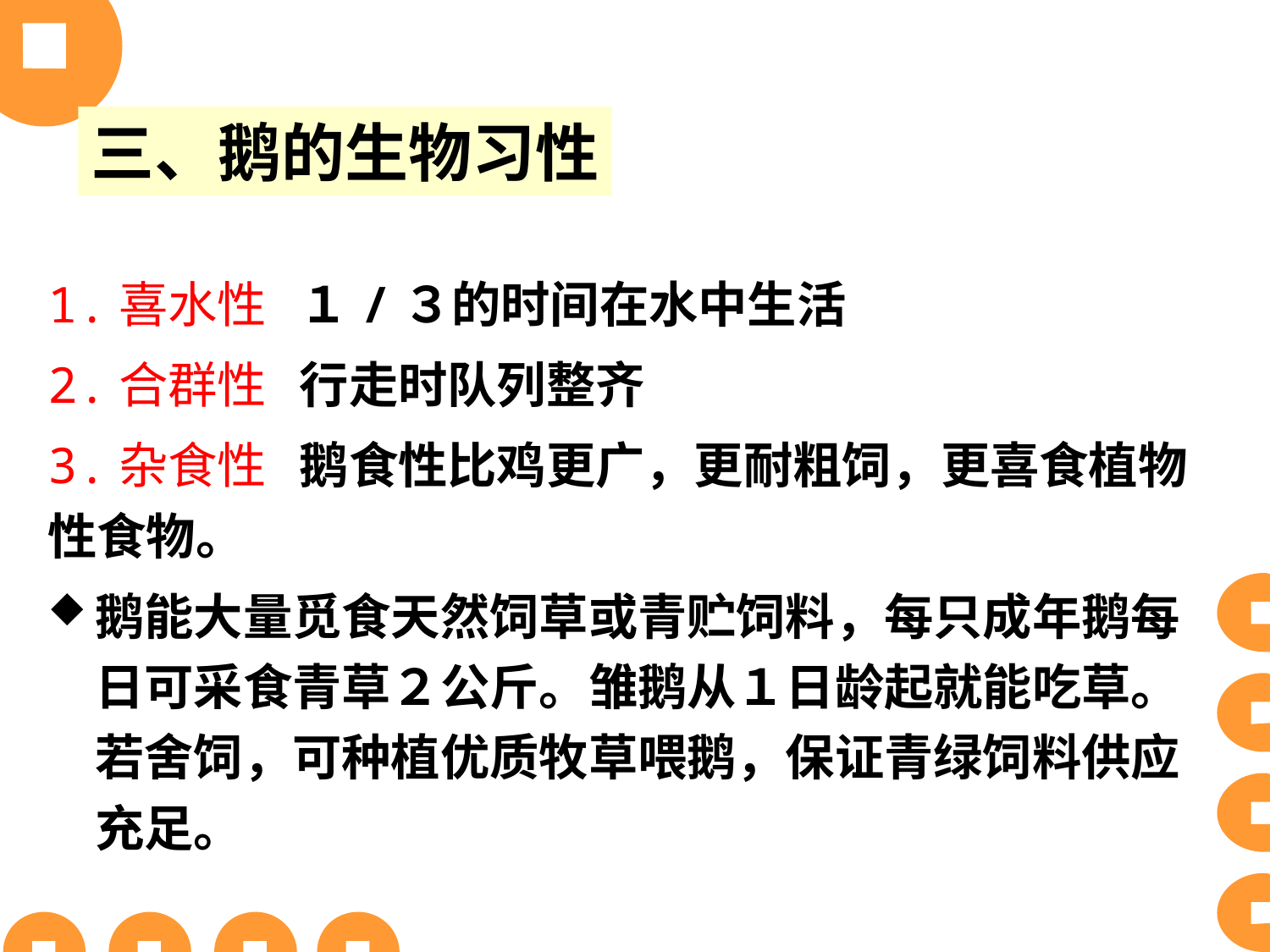

三、鹅的生物习性
1.喜水性   １/３的时间在水中生活
2.合群性   行走时队列整齐
3.杂食性   鹅食性比鸡更广，更耐粗饲，更喜食植物性食物。
鹅能大量觅食天然饲草或青贮饲料，每只成年鹅每日可采食青草２公斤。雏鹅从１日龄起就能吃草。若舍饲，可种植优质牧草喂鹅，保证青绿饲料供应充足。